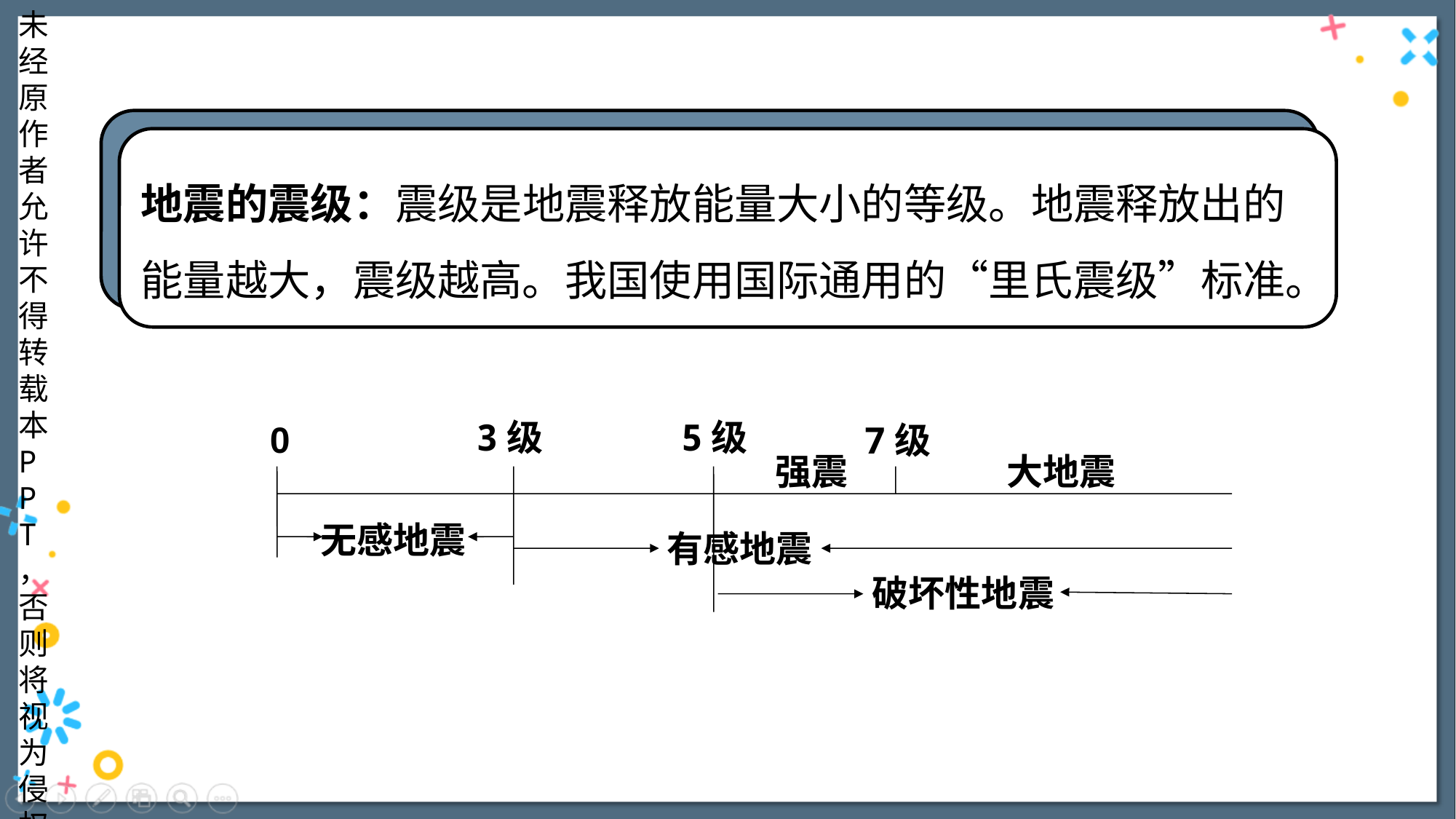

地震的震级：震级是地震释放能量大小的等级。地震释放出的能量越大，震级越高。我国使用国际通用的“里氏震级”标准。
3级
5级
0
7级
强震
大地震

无感地震
有感地震

破坏性地震